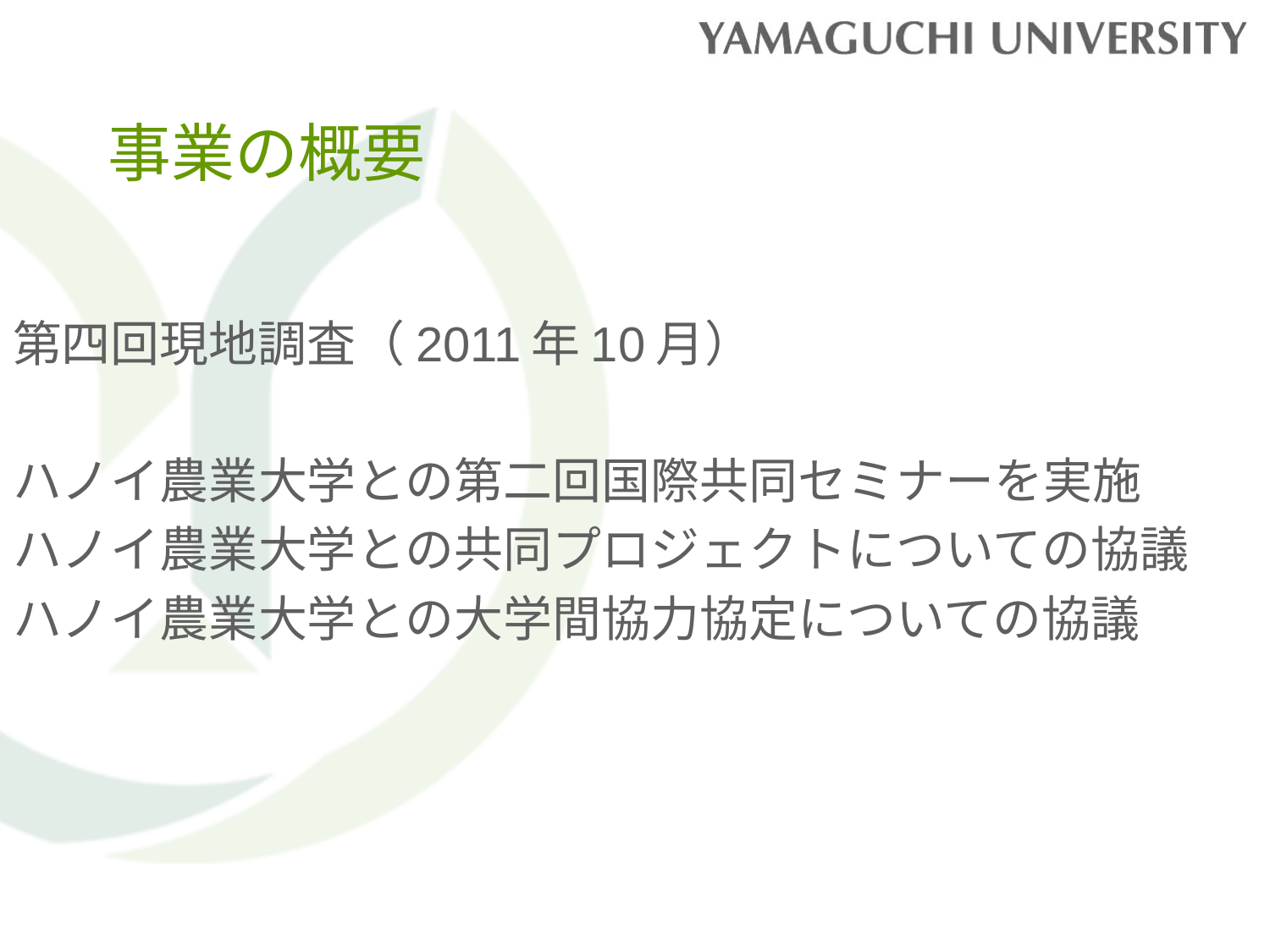

# 事業の概要
第四回現地調査（2011年10月）

ハノイ農業大学との第二回国際共同セミナーを実施
ハノイ農業大学との共同プロジェクトについての協議
ハノイ農業大学との大学間協力協定についての協議